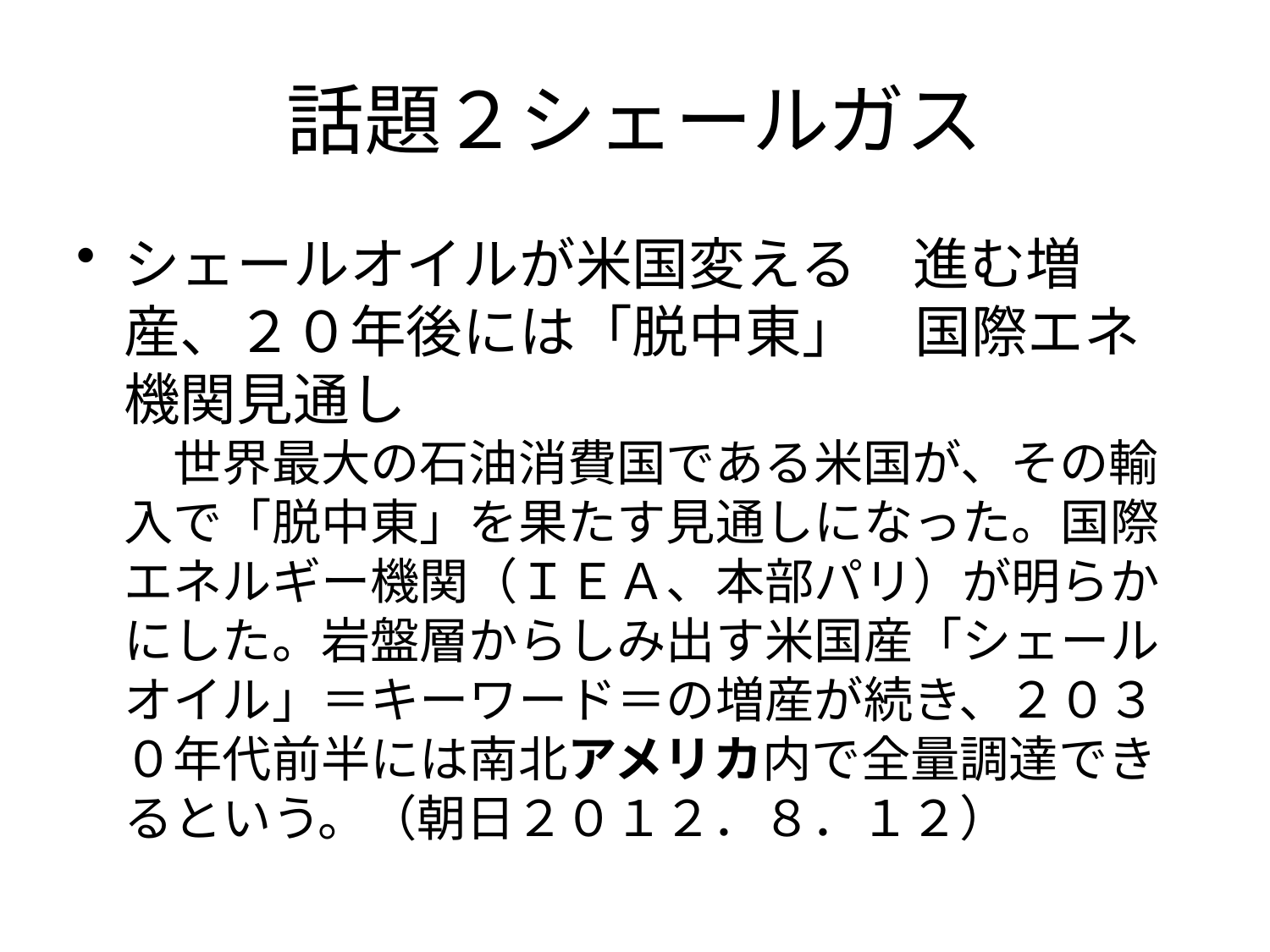

# 話題２シェールガス
シェールオイルが米国変える　進む増産、２０年後には「脱中東」　国際エネ機関見通し
　世界最大の石油消費国である米国が、その輸入で「脱中東」を果たす見通しになった。国際エネルギー機関（ＩＥＡ、本部パリ）が明らかにした。岩盤層からしみ出す米国産「シェールオイル」＝キーワード＝の増産が続き、２０３０年代前半には南北アメリカ内で全量調達できるという。（朝日２０１２．８．１２）